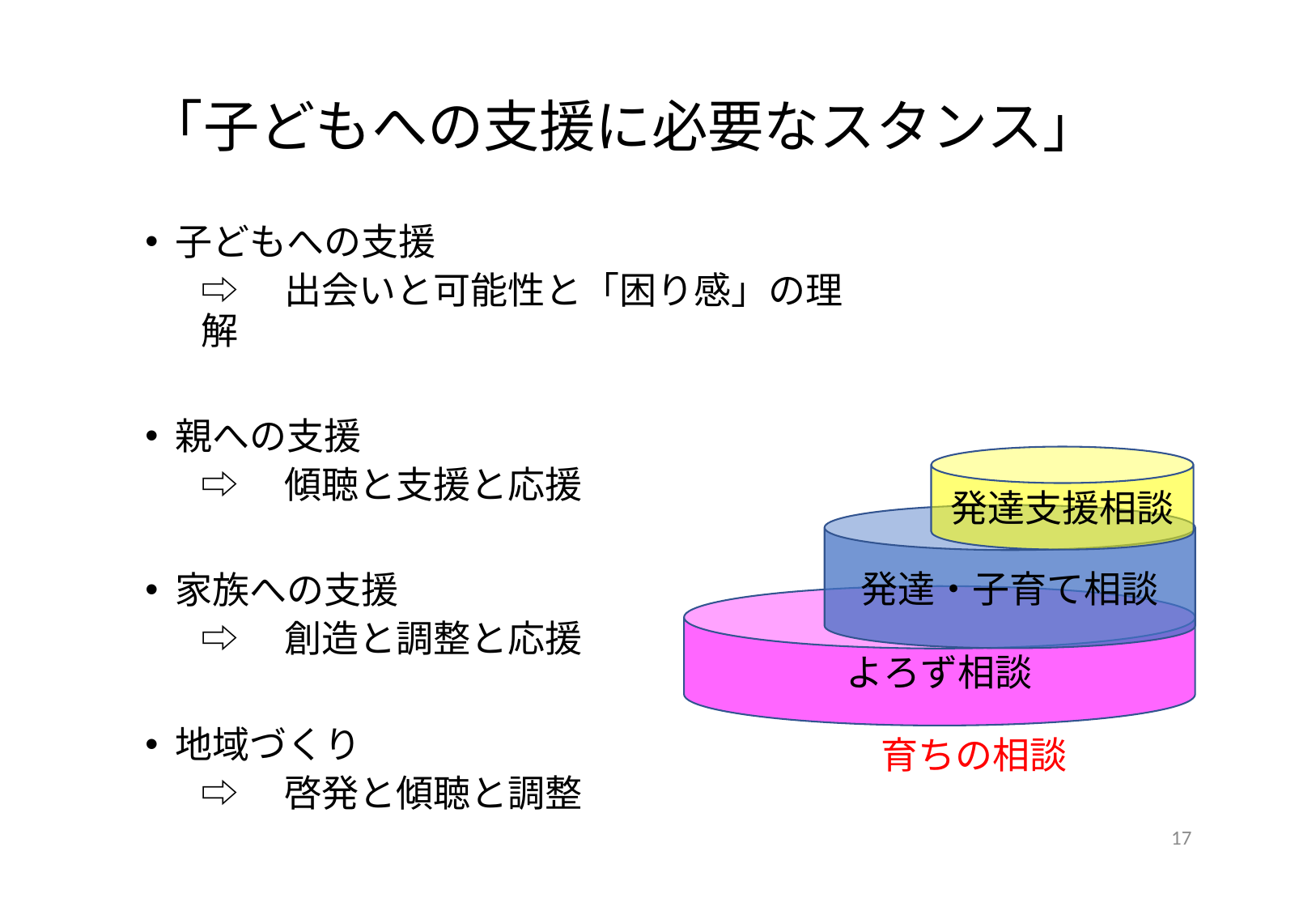

# 「子どもへの支援に必要なスタンス」
子どもへの支援
⇨　出会いと可能性と「困り感」の理解

親への支援
⇨　傾聴と支援と応援

家族への支援
⇨　創造と調整と応援

地域づくり
⇨　啓発と傾聴と調整
発達支援相談
発達・子育て相談
よろず相談
育ちの相談
17